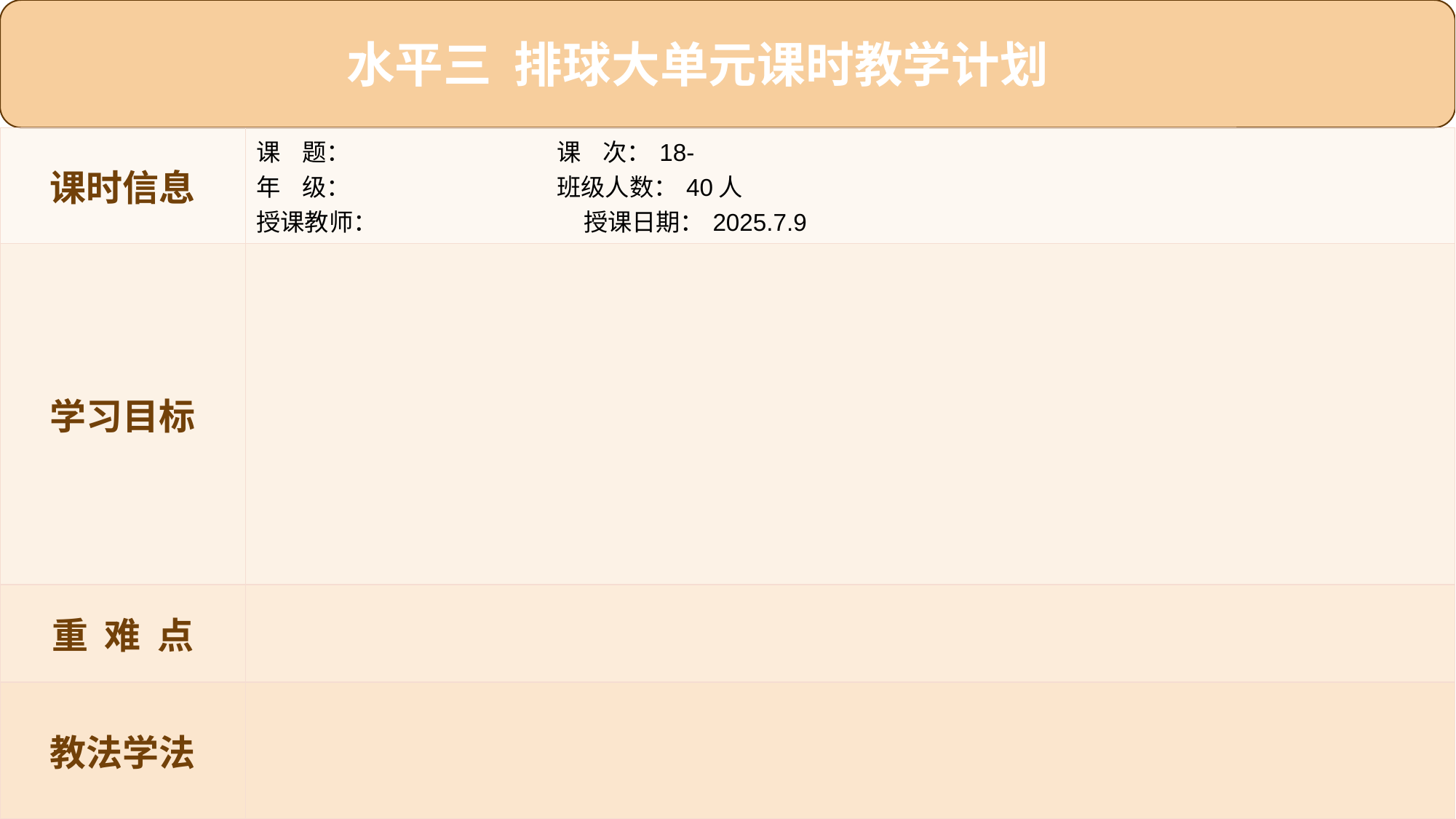

水平三  排球大单元课时教学计划
| 课时信息 | 课 题： 课 次：18- 年 级： 班级人数：40人 授课教师： 授课日期：2025.7.9 |
| --- | --- |
| 学习目标 |  |
| 重 难 点 |  |
| 教法学法 |  |